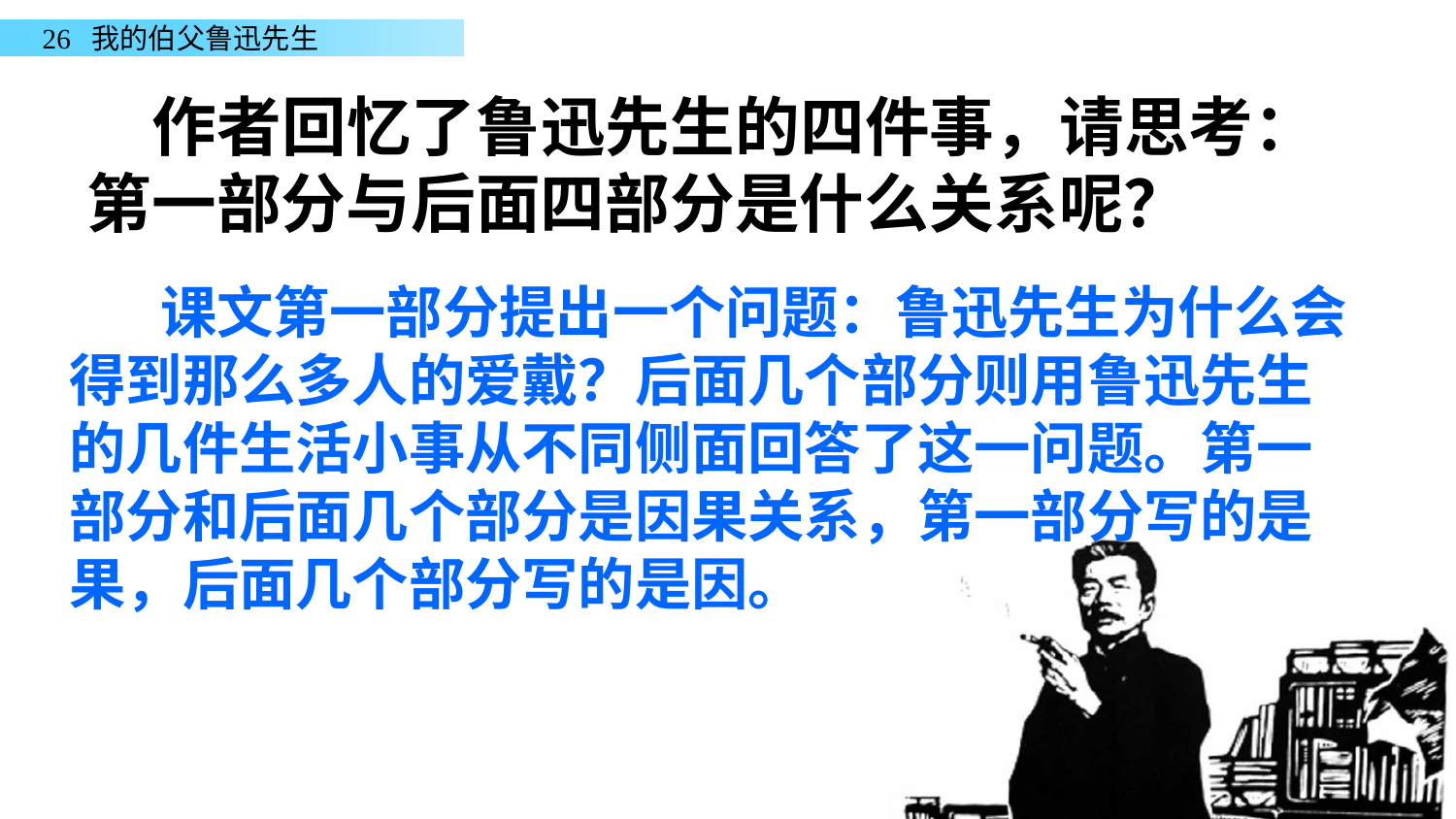

作者回忆了鲁迅先生的四件事，请思考：第一部分与后面四部分是什么关系呢？
         课文第一部分提出一个问题：鲁迅先生为什么会得到那么多人的爱戴？后面几个部分则用鲁迅先生的几件生活小事从不同侧面回答了这一问题。第一部分和后面几个部分是因果关系，第一部分写的是果，后面几个部分写的是因。